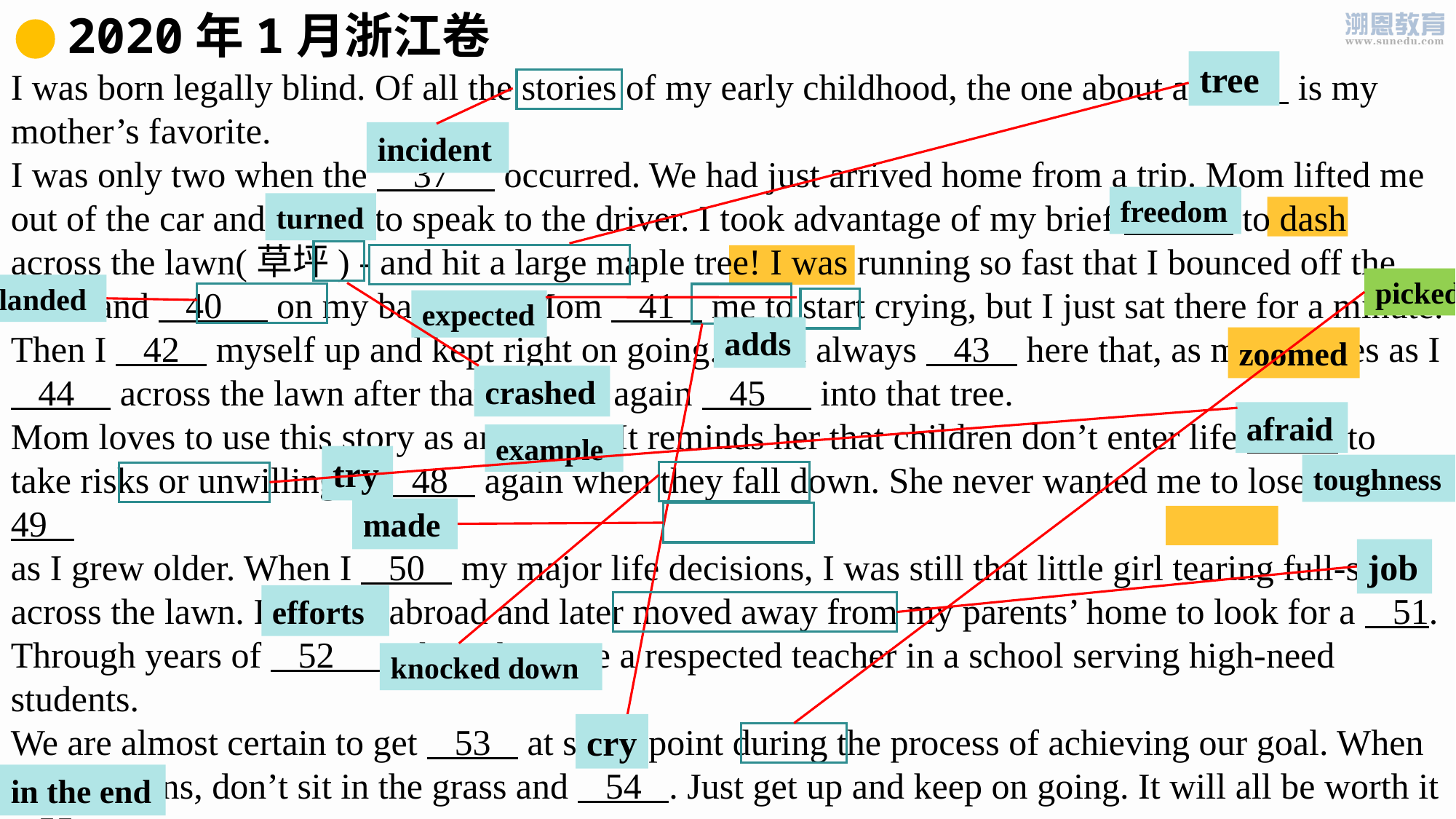

2020年1月浙江卷

tree
I was born legally blind. Of all the stories of my early childhood, the one about a    36    is my mother’s favorite.
I was only two when the     37      occurred. We had just arrived home from a trip. Mom lifted me out of the car and    38    to speak to the driver. I took advantage of my brief    39      to dash across the lawn(草坪) - and hit a large maple tree! I was running so fast that I bounced off the trunk and    40      on my backside. Mom    41    me to start crying, but I just sat there for a minute. Then I    42    myself up and kept right on going. Mom always    43    here that, as many times as I    44     across the lawn after that, I never again    45      into that tree.
Mom loves to use this story as an    46   . It reminds her that children don’t enter life    47    to take risks or unwilling to    48    again when they fall down. She never wanted me to lose that        49
as I grew older. When I    50    my major life decisions, I was still that little girl tearing full-speed across the lawn. I studied abroad and later moved away from my parents’ home to look for a    51. Through years of    52     , I have become a respected teacher in a school serving high-need students.
We are almost certain to get    53    at some point during the process of achieving our goal. When that happens, don’t sit in the grass and    54   . Just get up and keep on going. It will all be worth it    55   .

incident
freedom
turned

picked
landed

expected
adds
zoomed
crashed
afraid
example
try
toughness

made

job
efforts

knocked down
cry

in the end